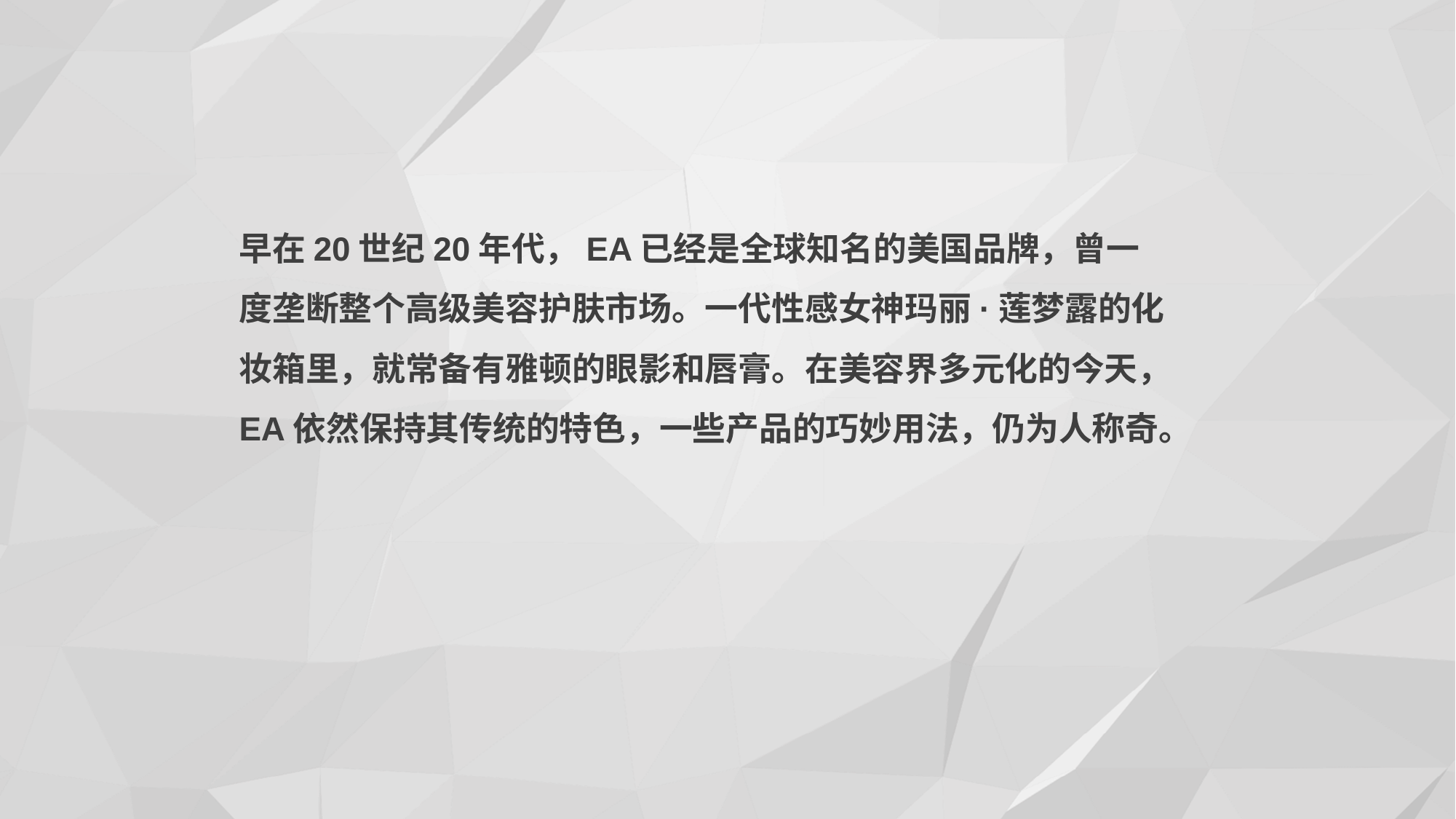

早在20世纪20年代，EA已经是全球知名的美国品牌，曾一度垄断整个高级美容护肤市场。一代性感女神玛丽·莲梦露的化妆箱里，就常备有雅顿的眼影和唇膏。在美容界多元化的今天，EA依然保持其传统的特色，一些产品的巧妙用法，仍为人称奇。